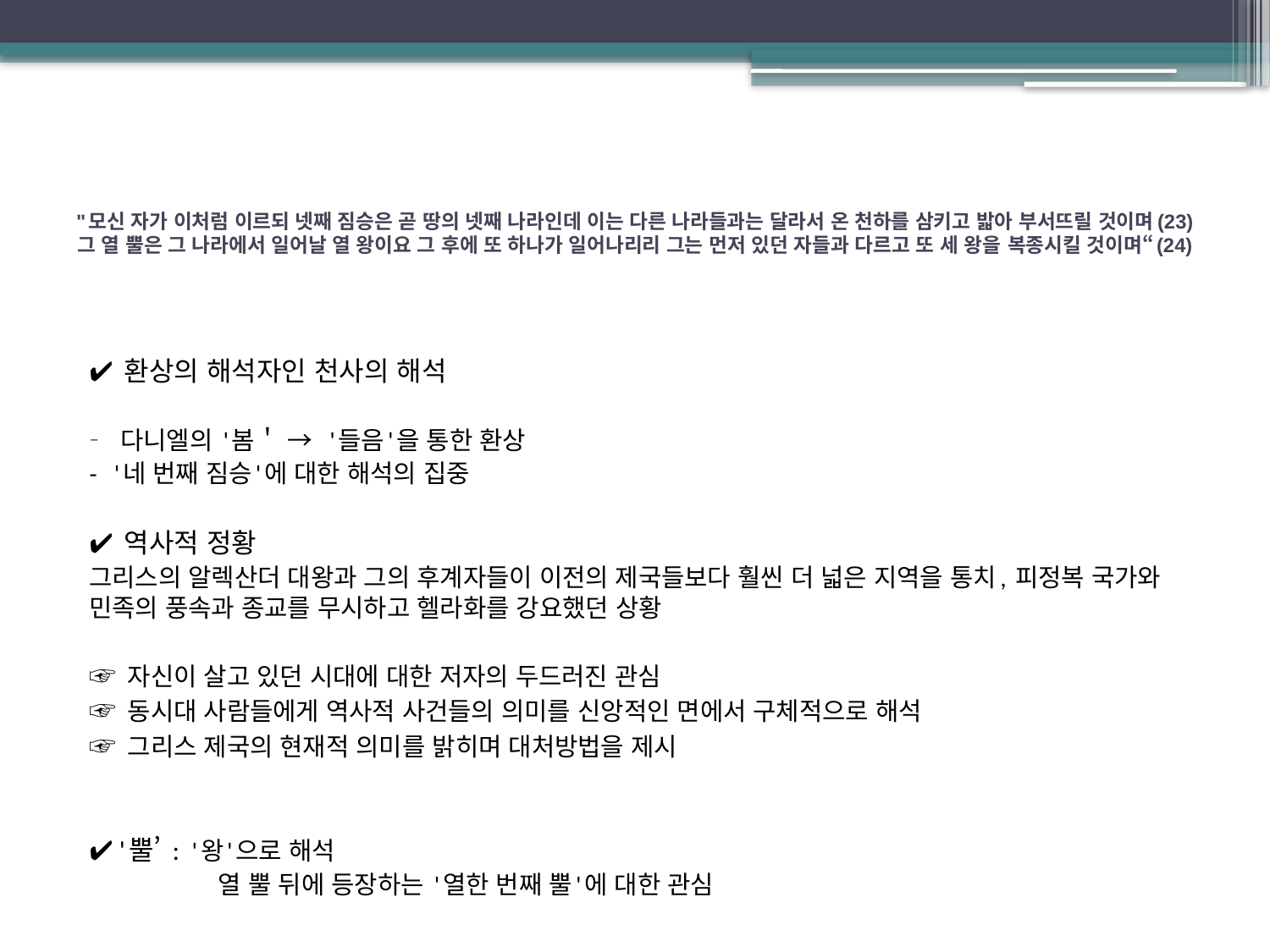

# "모신 자가 이처럼 이르되 넷째 짐승은 곧 땅의 넷째 나라인데 이는 다른 나라들과는 달라서 온 천하를 삼키고 밟아 부서뜨릴 것이며(23) 그 열 뿔은 그 나라에서 일어날 열 왕이요 그 후에 또 하나가 일어나리리 그는 먼저 있던 자들과 다르고 또 세 왕을 복종시킬 것이며“(24)

✔ 환상의 해석자인 천사의 해석

다니엘의 '봄＇ →  '들음'을 통한 환상
-   '네 번째 짐승'에 대한 해석의 집중

✔ 역사적 정황
그리스의 알렉산더 대왕과 그의 후계자들이 이전의 제국들보다 훨씬 더 넓은 지역을 통치, 피정복 국가와 민족의 풍속과 종교를 무시하고 헬라화를 강요했던 상황

☞ 자신이 살고 있던 시대에 대한 저자의 두드러진 관심
☞ 동시대 사람들에게 역사적 사건들의 의미를 신앙적인 면에서 구체적으로 해석
☞ 그리스 제국의 현재적 의미를 밝히며 대처방법을 제시

✔ '뿔’ :  '왕'으로 해석
                  열 뿔 뒤에 등장하는 '열한 번째 뿔'에 대한 관심